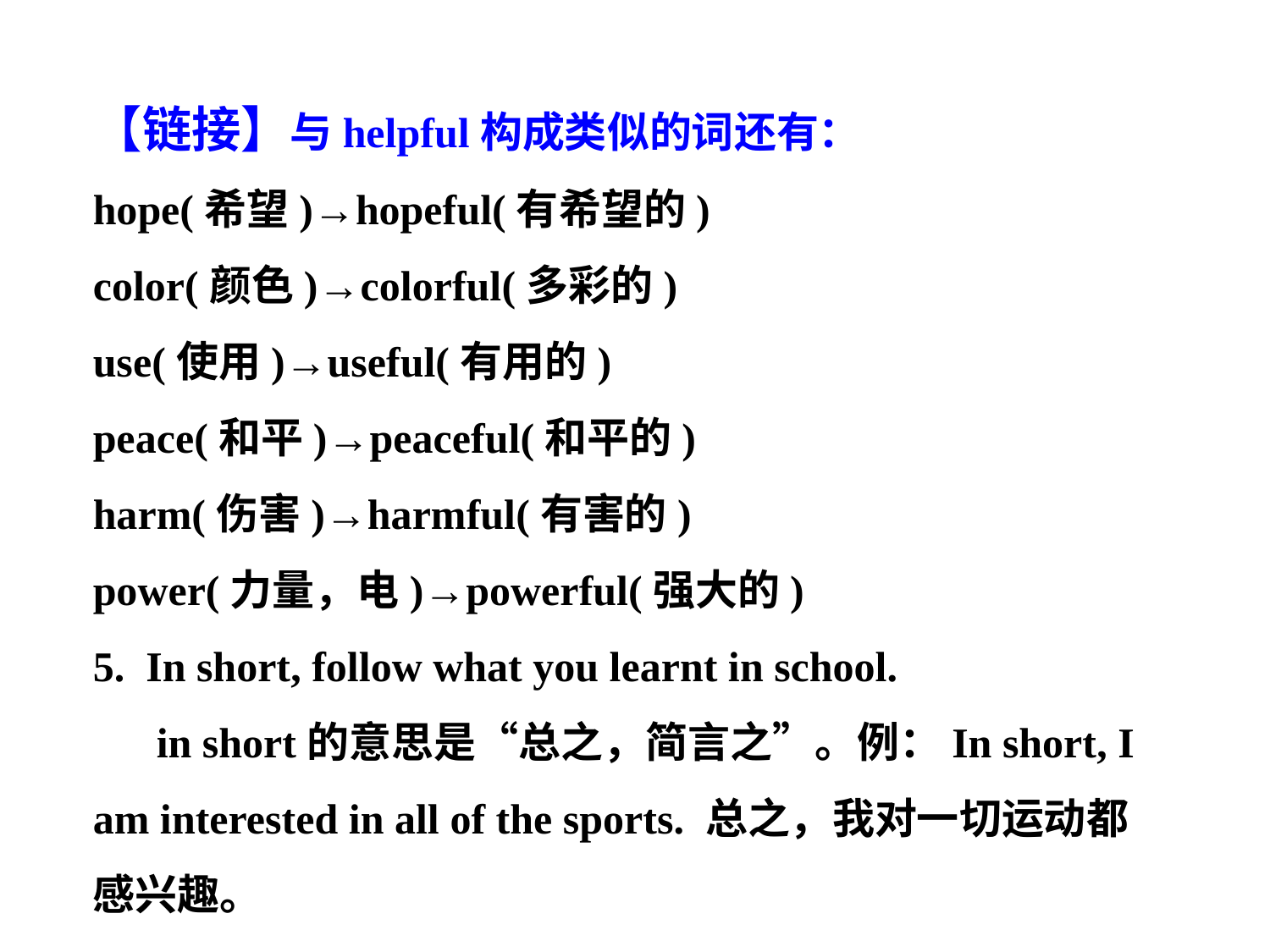

【链接】与helpful构成类似的词还有：
hope(希望)→hopeful(有希望的)
color(颜色)→colorful(多彩的)
use(使用)→useful(有用的)
peace(和平)→peaceful(和平的)
harm(伤害)→harmful(有害的)
power(力量，电)→powerful(强大的)
5.  In short, follow what you learnt in school.
      in short的意思是“总之，简言之”。例：In short, I am interested in all of the sports. 总之，我对一切运动都感兴趣。